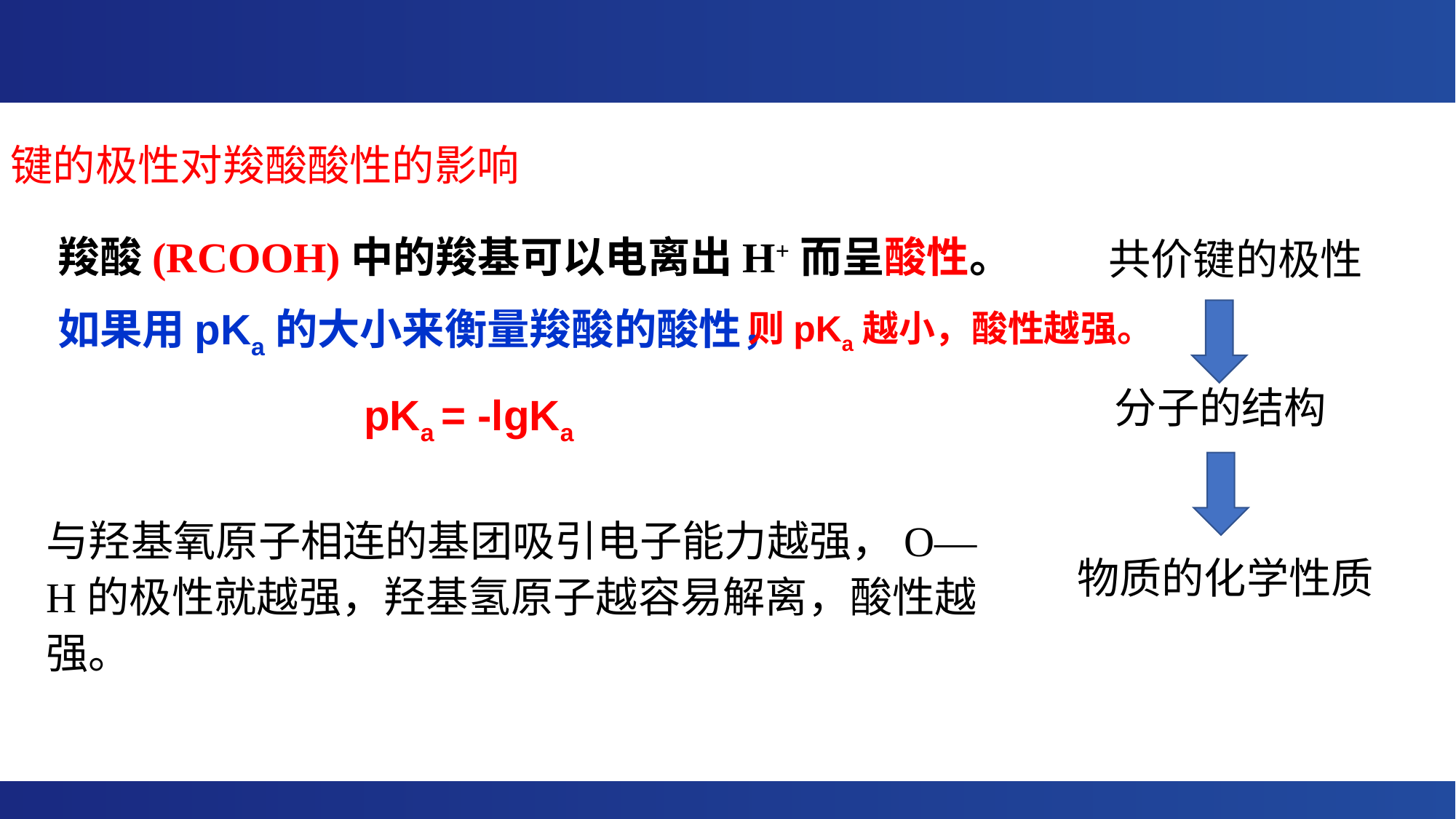

键的极性对羧酸酸性的影响
羧酸(RCOOH)中的羧基可以电离出H+而呈酸性。
如果用pKa的大小来衡量羧酸的酸性，
共价键的极性
则pKa越小，酸性越强。

分子的结构
pKa = -lgKa

与羟基氧原子相连的基团吸引电子能力越强，O—H的极性就越强，羟基氢原子越容易解离，酸性越强。
物质的化学性质